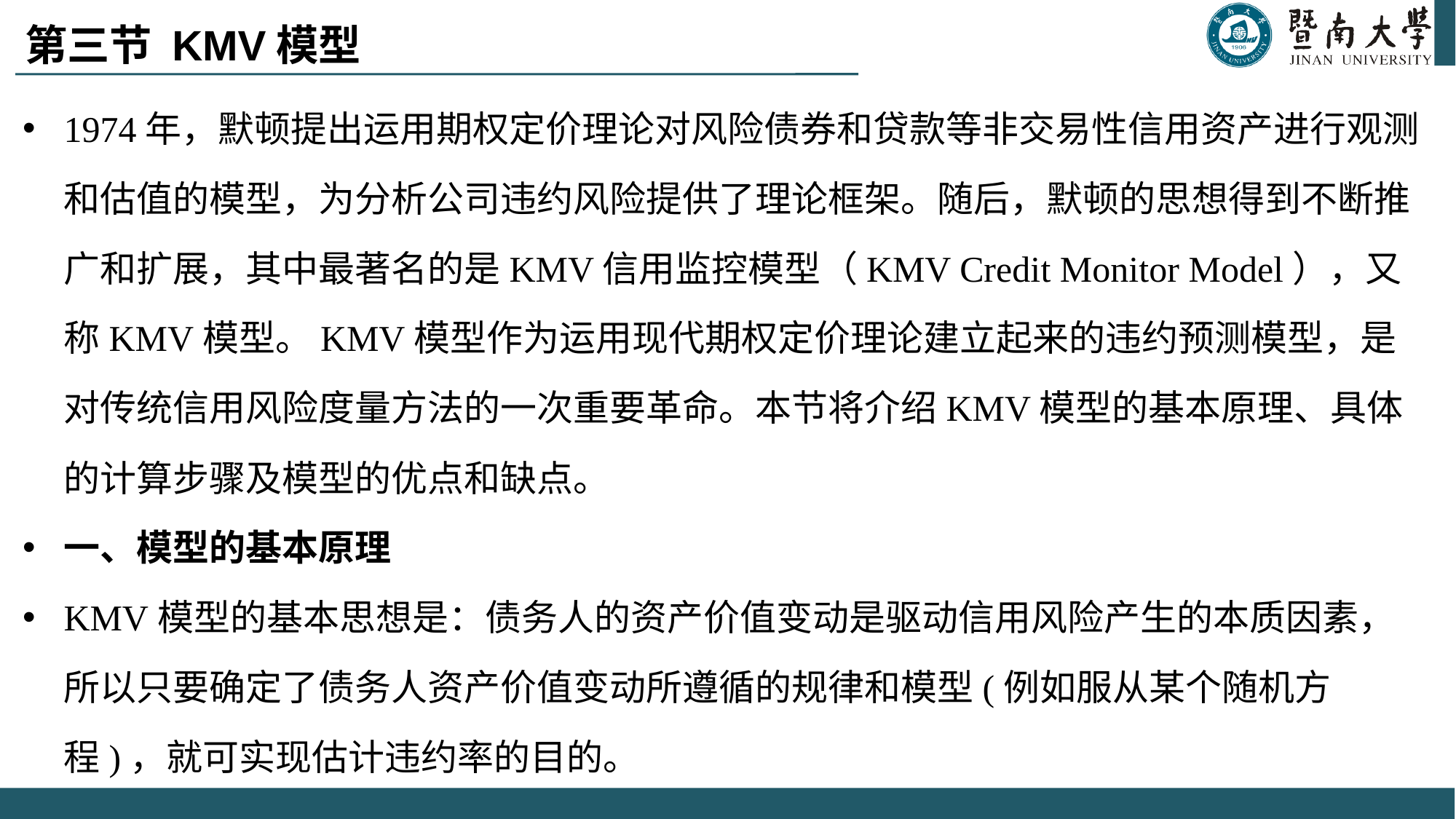

# 第三节 KMV模型
1974年，默顿提出运用期权定价理论对风险债券和贷款等非交易性信用资产进行观测和估值的模型，为分析公司违约风险提供了理论框架。随后，默顿的思想得到不断推广和扩展，其中最著名的是KMV信用监控模型（KMV Credit Monitor Model），又称KMV模型。KMV模型作为运用现代期权定价理论建立起来的违约预测模型，是对传统信用风险度量方法的一次重要革命。本节将介绍KMV模型的基本原理、具体的计算步骤及模型的优点和缺点。
一、模型的基本原理
KMV模型的基本思想是：债务人的资产价值变动是驱动信用风险产生的本质因素，所以只要确定了债务人资产价值变动所遵循的规律和模型(例如服从某个随机方程)，就可实现估计违约率的目的。